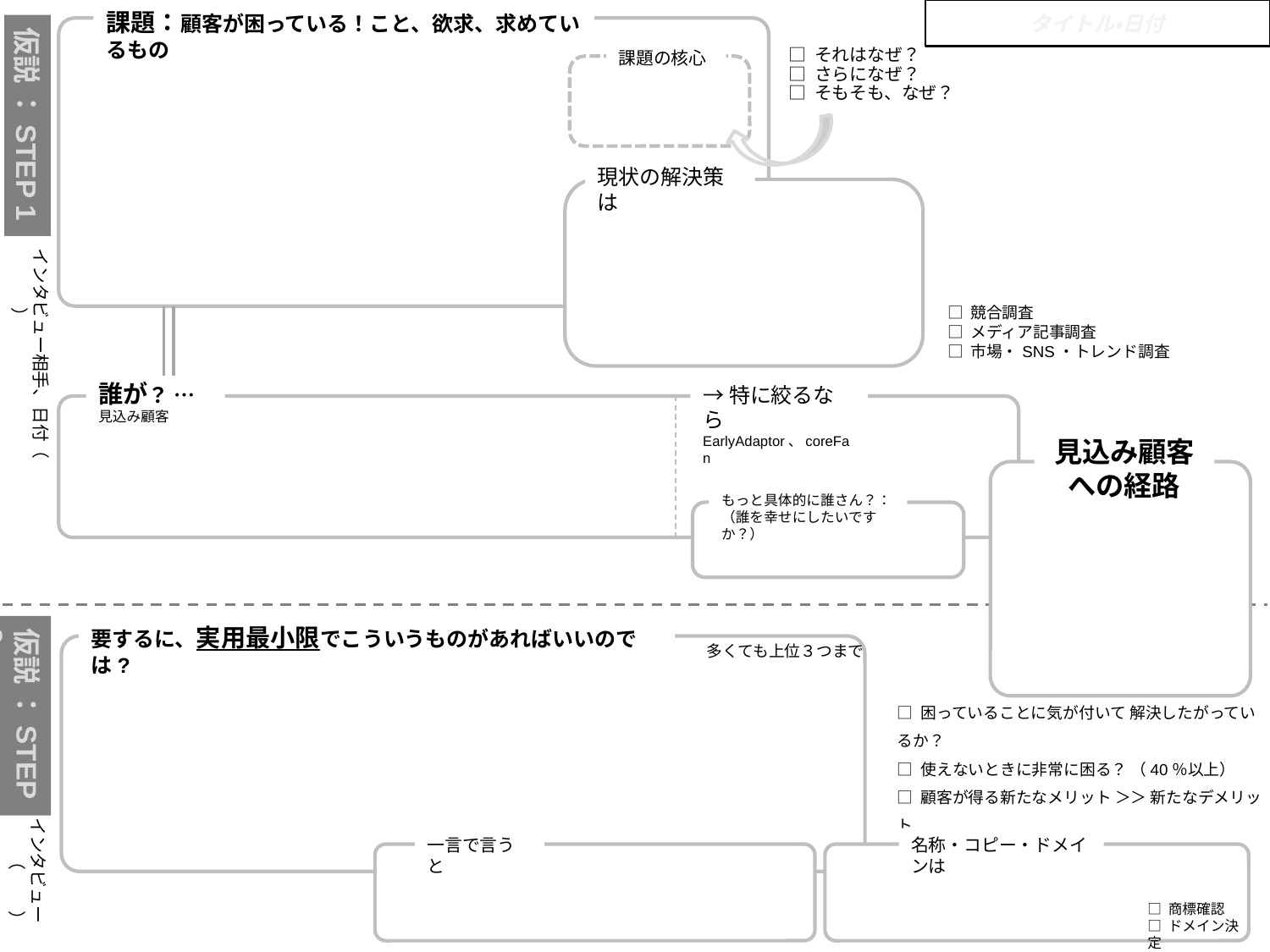

タイトル・日付
課題：顧客が困っている！こと、欲求、求めているもの

□ それはなぜ？
□ さらになぜ？
□ そもそも、なぜ？

課題の核心

仮説 ：STEP 1

現状の解決策は

□ 競合調査
□ メディア記事調査
□ 市場・SNS・トレンド調査
インタビュー相手、日付（                         　　）
誰が？ …
見込み顧客
→特に絞るなら
EarlyAdaptor、coreFan

見込み顧客
への経路

もっと具体的に誰さん？：
（誰を幸せにしたいですか？）

要するに、実用最小限でこういうものがあればいいのでは?
多くても上位３つまで

□ 困っていることに気が付いて 解決したがっているか？
□ 使えないときに非常に困る？ （40％以上）
□ 顧客が得る新たなメリット ＞＞ 新たなデメリット
仮説 ：STEP 2
一言で言うと
名称・コピー・ドメインは
インタビュー
（          ）

□ 商標確認
□ ドメイン決定